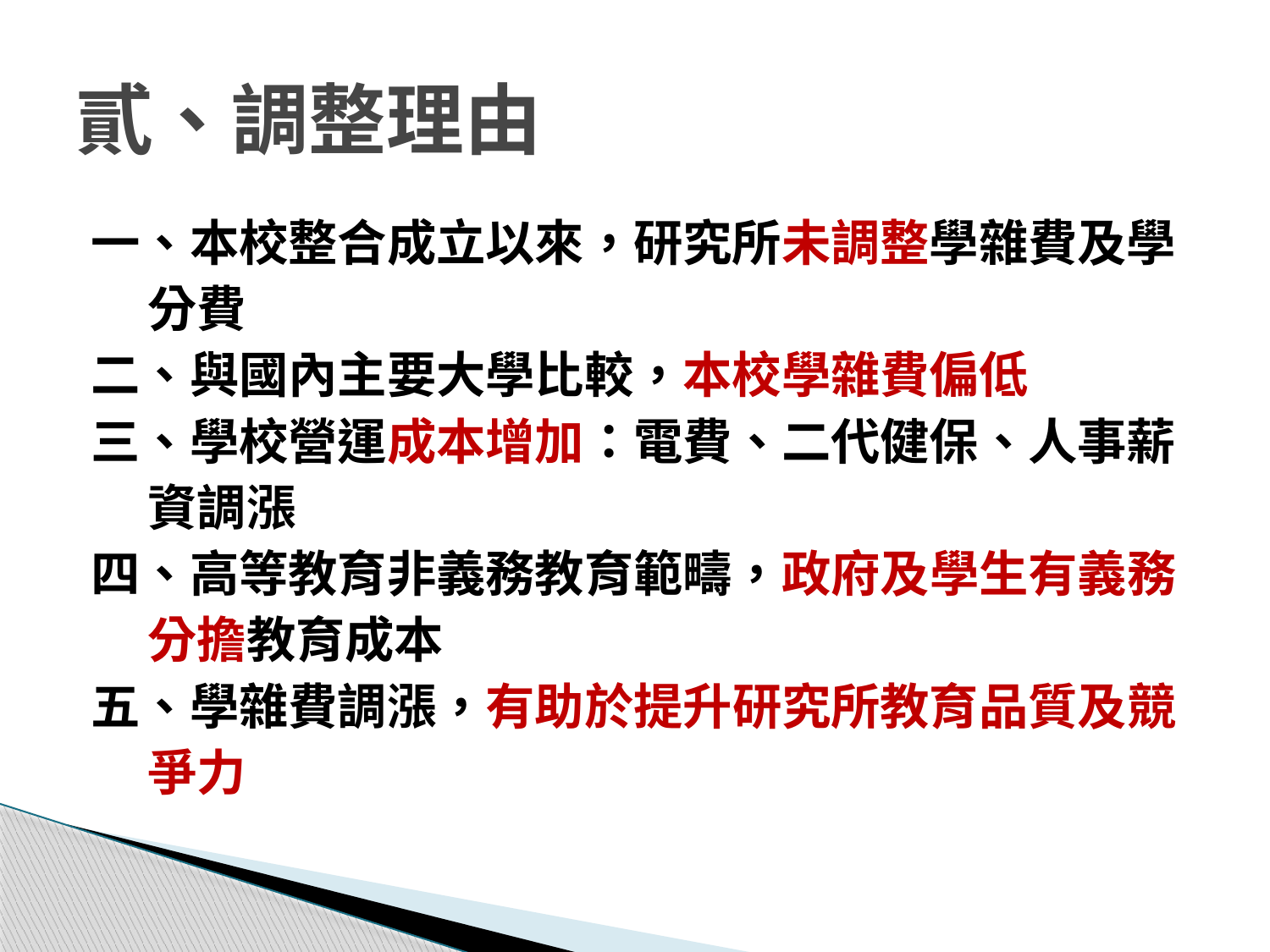

# 貳、調整理由
一、本校整合成立以來，研究所未調整學雜費及學
    分費
二、與國內主要大學比較，本校學雜費偏低
三、學校營運成本增加：電費、二代健保、人事薪
    資調漲
四、高等教育非義務教育範疇，政府及學生有義務
    分擔教育成本
五、學雜費調漲，有助於提升研究所教育品質及競
    爭力